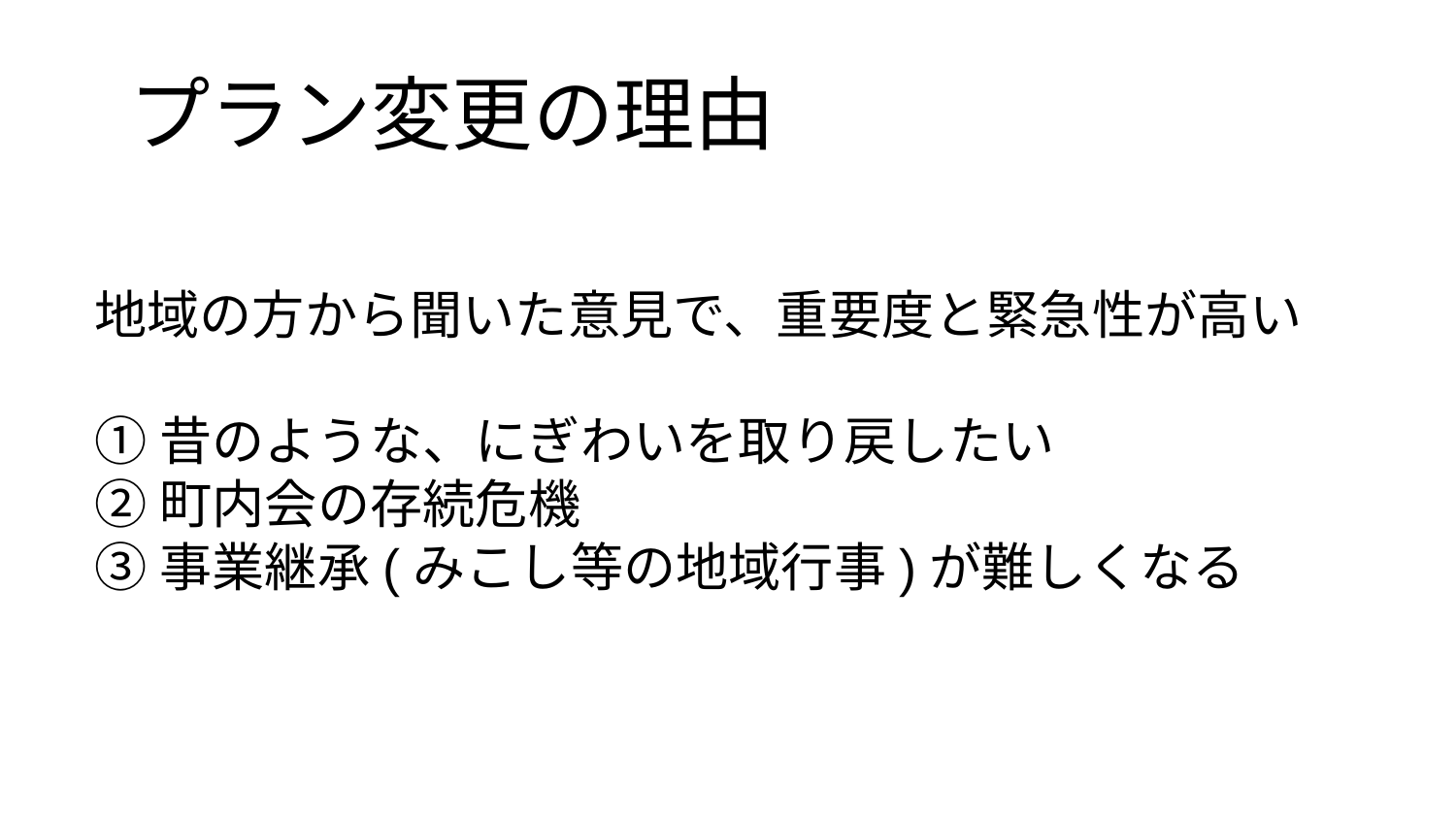

プラン変更の理由
地域の方から聞いた意見で、重要度と緊急性が高い

①昔のような、にぎわいを取り戻したい
②町内会の存続危機
③事業継承(みこし等の地域行事)が難しくなる